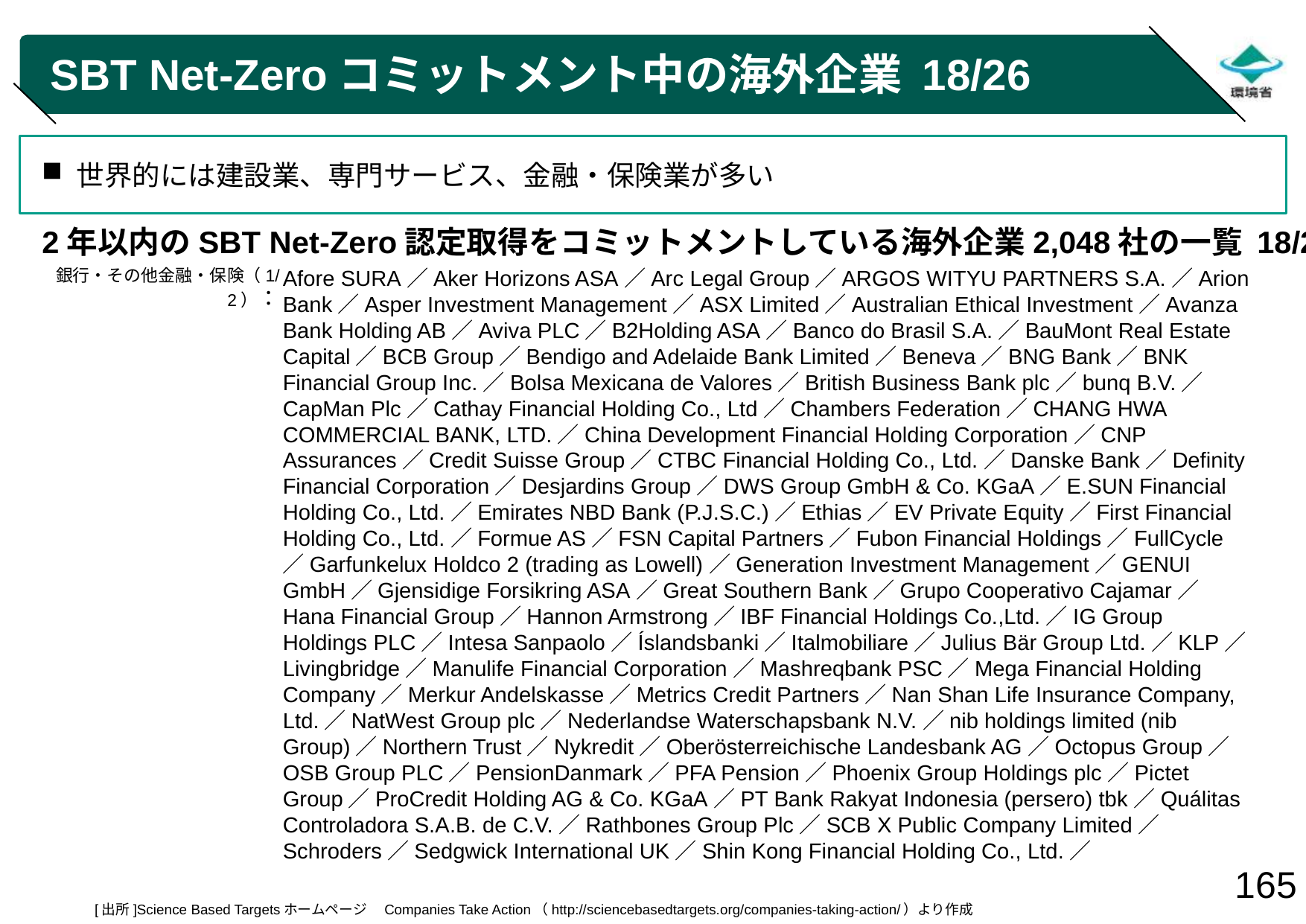

# SBT Net-Zeroコミットメント中の海外企業 18/26
世界的には建設業、専門サービス、金融・保険業が多い
2年以内のSBT Net-Zero認定取得をコミットメントしている海外企業2,048社の一覧 18/26
銀行・その他金融・保険（1/2）：

Afore SURA／Aker Horizons ASA／Arc Legal Group／ARGOS WITYU PARTNERS S.A.／Arion Bank／Asper Investment Management／ASX Limited／Australian Ethical Investment／Avanza Bank Holding AB／Aviva PLC／B2Holding ASA／Banco do Brasil S.A.／BauMont Real Estate Capital／BCB Group／Bendigo and Adelaide Bank Limited／Beneva／BNG Bank／BNK Financial Group Inc.／Bolsa Mexicana de Valores／British Business Bank plc／bunq B.V.／CapMan Plc／Cathay Financial Holding Co., Ltd／Chambers Federation／CHANG HWA COMMERCIAL BANK, LTD.／China Development Financial Holding Corporation／CNP Assurances／Credit Suisse Group／CTBC Financial Holding Co., Ltd.／Danske Bank／Definity Financial Corporation／Desjardins Group／DWS Group GmbH & Co. KGaA／E.SUN Financial Holding Co., Ltd.／Emirates NBD Bank (P.J.S.C.)／Ethias／EV Private Equity／First Financial Holding Co., Ltd.／Formue AS／FSN Capital Partners／Fubon Financial Holdings／FullCycle／Garfunkelux Holdco 2 (trading as Lowell)／Generation Investment Management／GENUI GmbH／Gjensidige Forsikring ASA／Great Southern Bank／Grupo Cooperativo Cajamar／Hana Financial Group／Hannon Armstrong／IBF Financial Holdings Co.,Ltd.／IG Group Holdings PLC／Intesa Sanpaolo／Íslandsbanki／Italmobiliare／Julius Bär Group Ltd.／KLP／Livingbridge／Manulife Financial Corporation／Mashreqbank PSC／Mega Financial Holding Company／Merkur Andelskasse／Metrics Credit Partners／Nan Shan Life Insurance Company, Ltd.／NatWest Group plc／Nederlandse Waterschapsbank N.V.／nib holdings limited (nib Group)／Northern Trust／Nykredit／Oberösterreichische Landesbank AG／Octopus Group／OSB Group PLC／PensionDanmark／PFA Pension／Phoenix Group Holdings plc／Pictet Group／ProCredit Holding AG & Co. KGaA／PT Bank Rakyat Indonesia (persero) tbk／Quálitas Controladora S.A.B. de C.V.／Rathbones Group Plc／SCB X Public Company Limited／Schroders／Sedgwick International UK／Shin Kong Financial Holding Co., Ltd.／
[出所]Science Based Targetsホームページ　Companies Take Action（http://sciencebasedtargets.org/companies-taking-action/）より作成